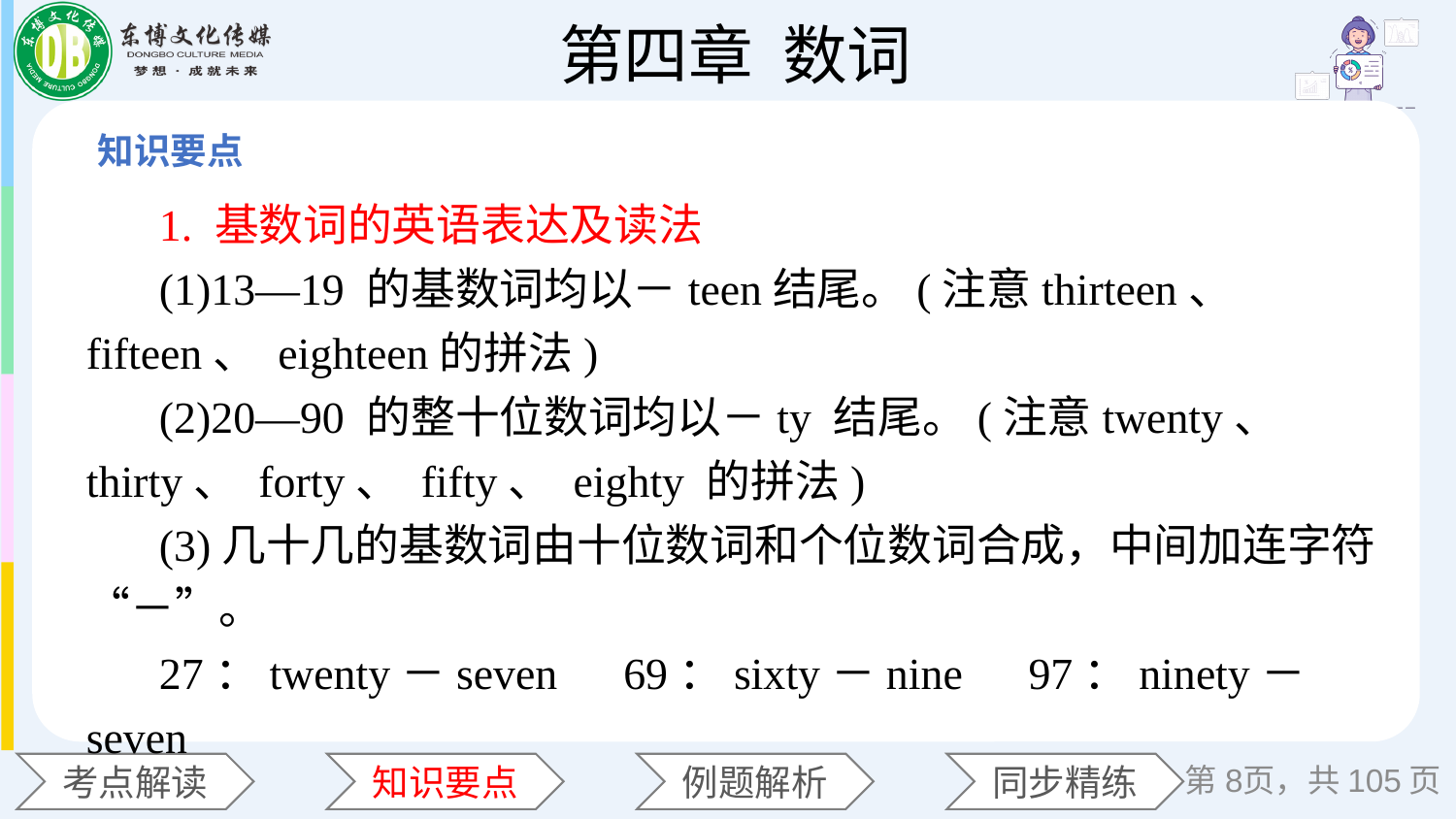

1. 基数词的英语表达及读法
(1)13—19 的基数词均以－teen结尾。(注意thirteen、 fifteen、 eighteen的拼法)
(2)20—90 的整十位数词均以－ty 结尾。(注意twenty、 thirty、 forty、 fifty、 eighty 的拼法)
(3)几十几的基数词由十位数词和个位数词合成，中间加连字符“－”。
27：twenty－seven　69：sixty－nine　97：ninety－seven
第8页，共105页